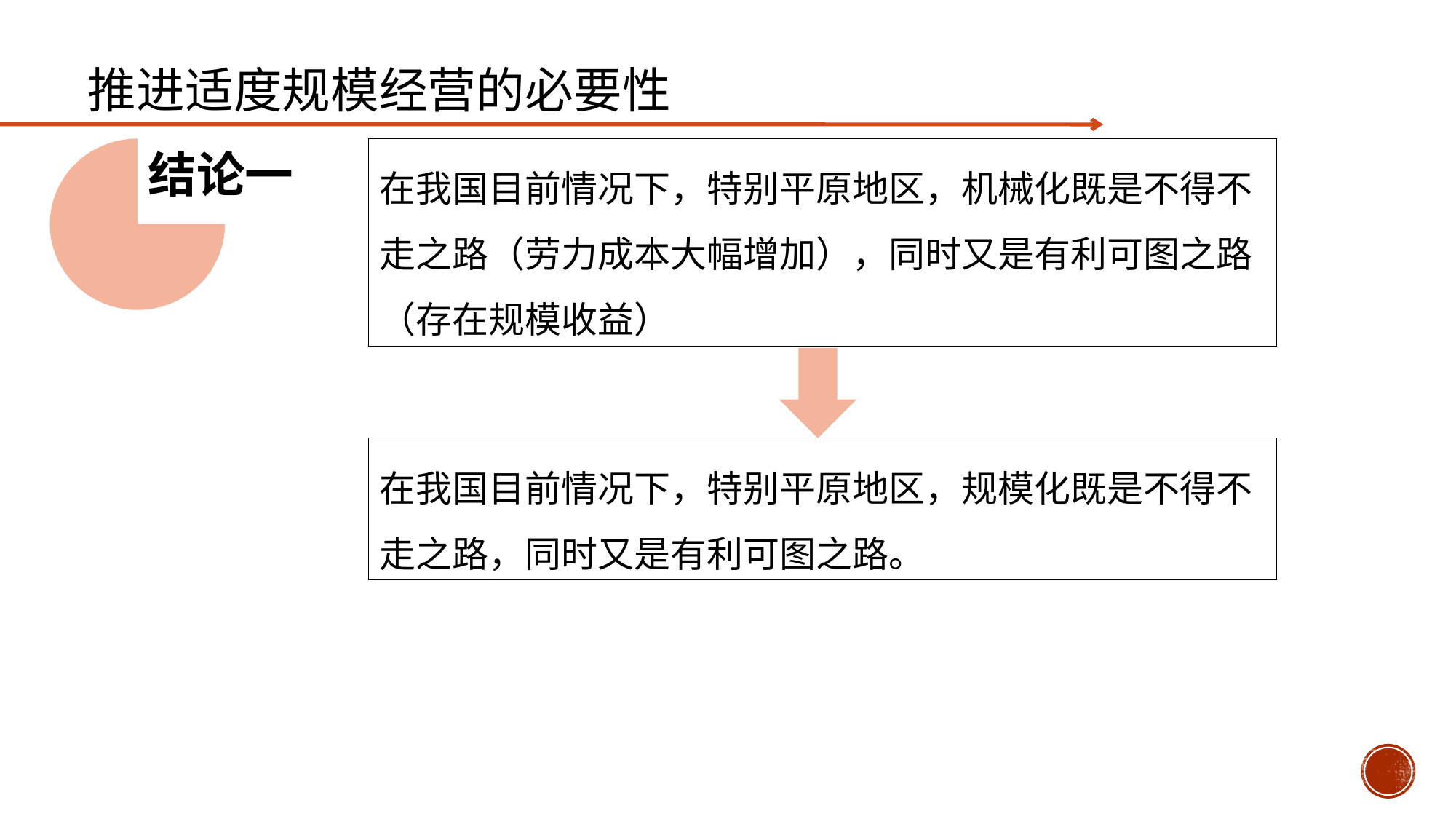

推进适度规模经营的必要性

结论一
在我国目前情况下，特别平原地区，机械化既是不得不走之路（劳力成本大幅增加），同时又是有利可图之路（存在规模收益）

在我国目前情况下，特别平原地区，规模化既是不得不走之路，同时又是有利可图之路。